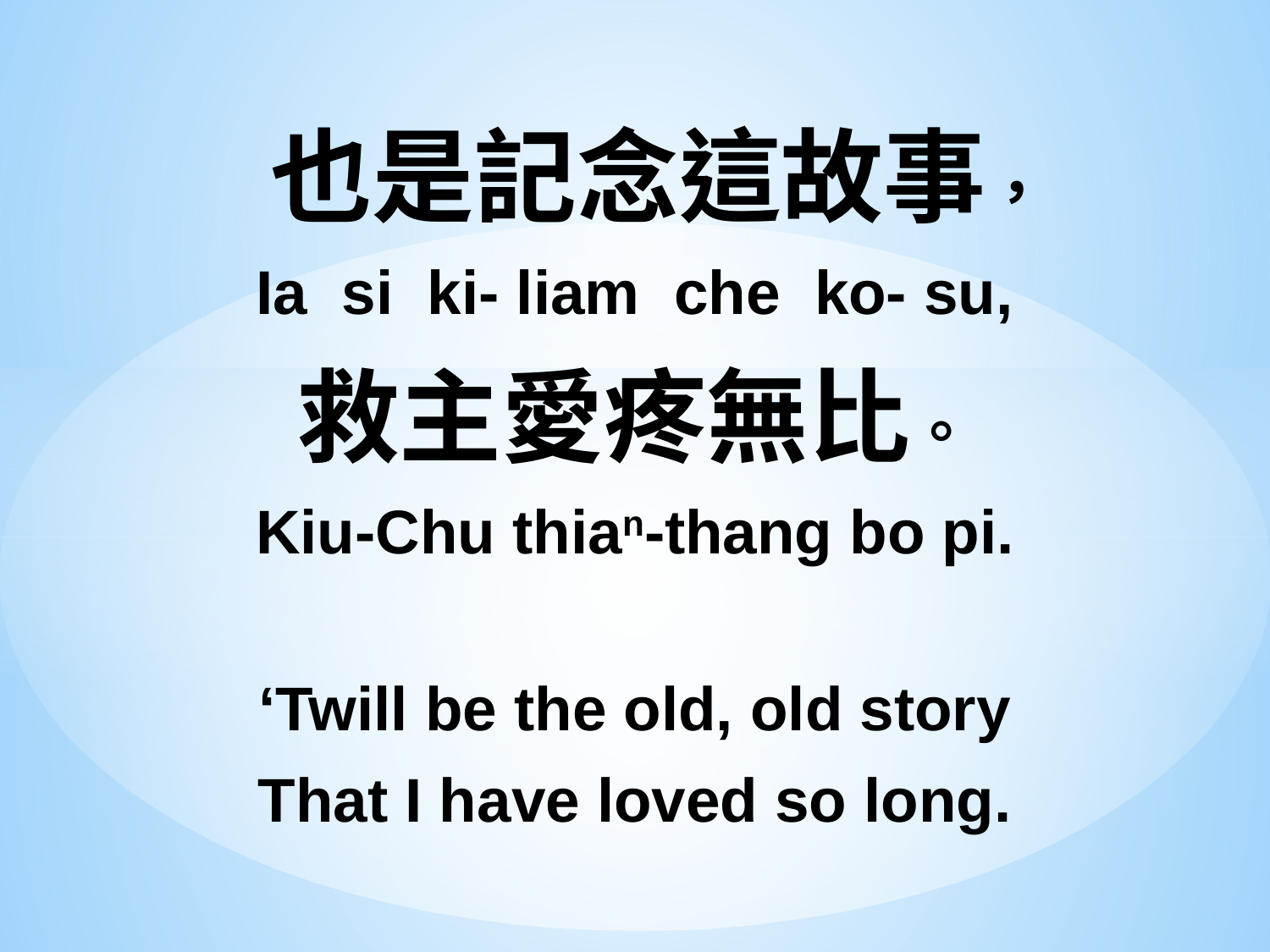

也是記念這故事，
Ia  si  ki- liam  che  ko- su,
救主愛疼無比。
Kiu-Chu thian-thang bo pi.

‘Twill be the old, old story
That I have loved so long.